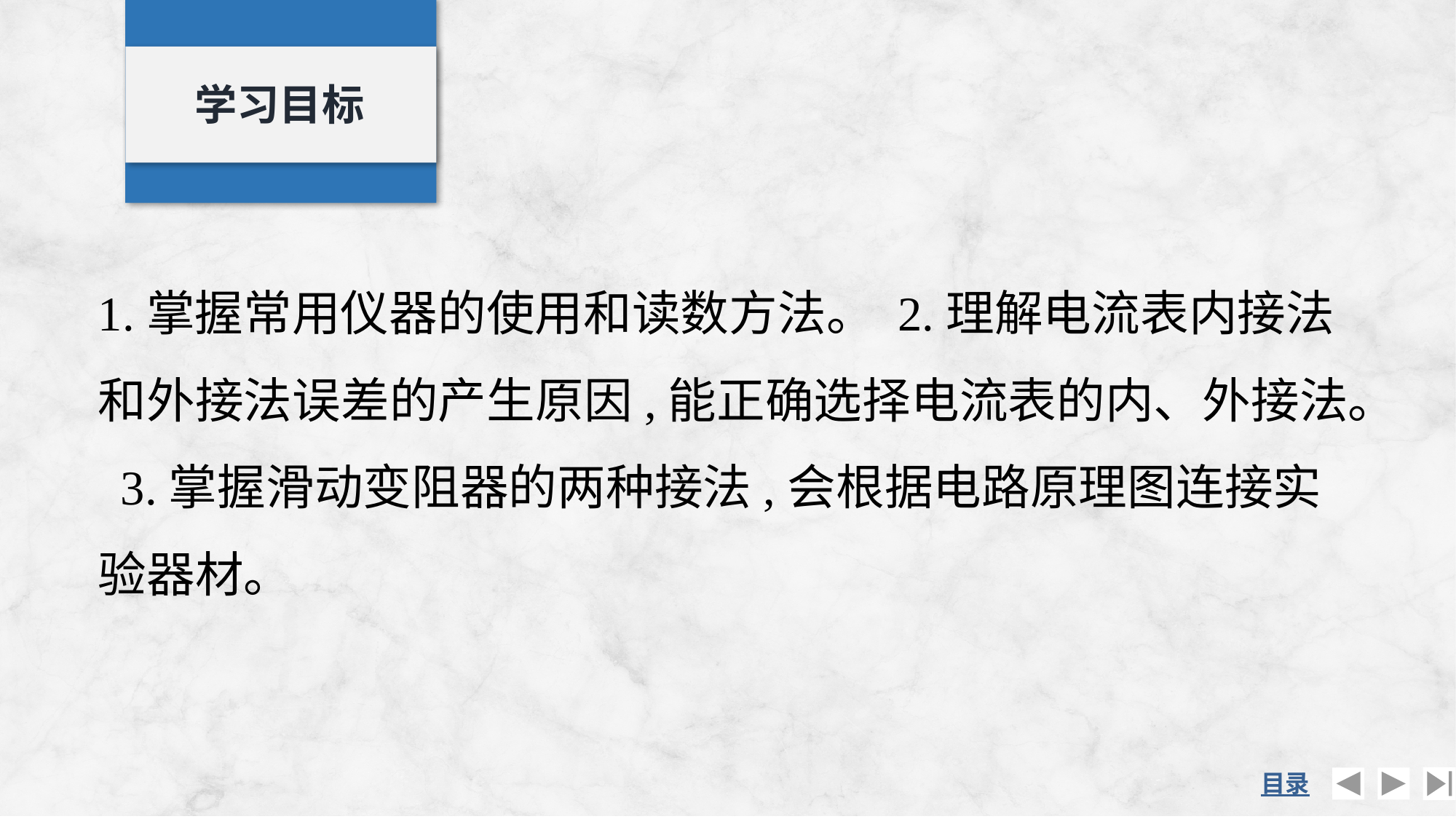

学习目标
1.掌握常用仪器的使用和读数方法。 2.理解电流表内接法和外接法误差的产生原因,能正确选择电流表的内、外接法。 3.掌握滑动变阻器的两种接法,会根据电路原理图连接实验器材。